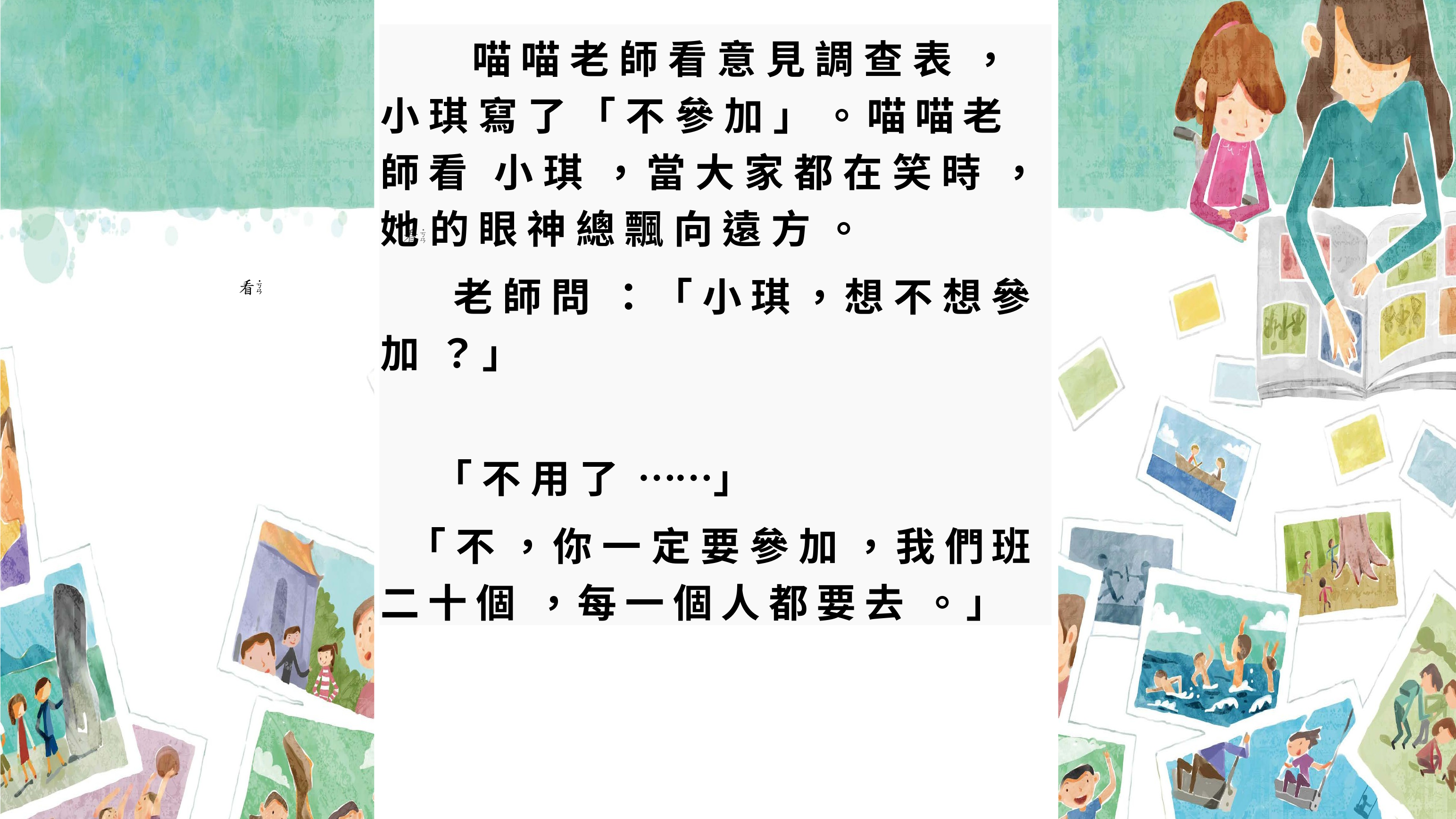

喵喵老師看意見調查表 ，小琪寫了「不參加」。喵喵老師看 小琪 ，當大家都在笑時 ，她的眼神總飄向遠方。
  老師問 ：「小琪，想不想參加 ？」

「不用了 ……」
「不，你一定要參加，我們班二十個 ，每一個人都要去 。」